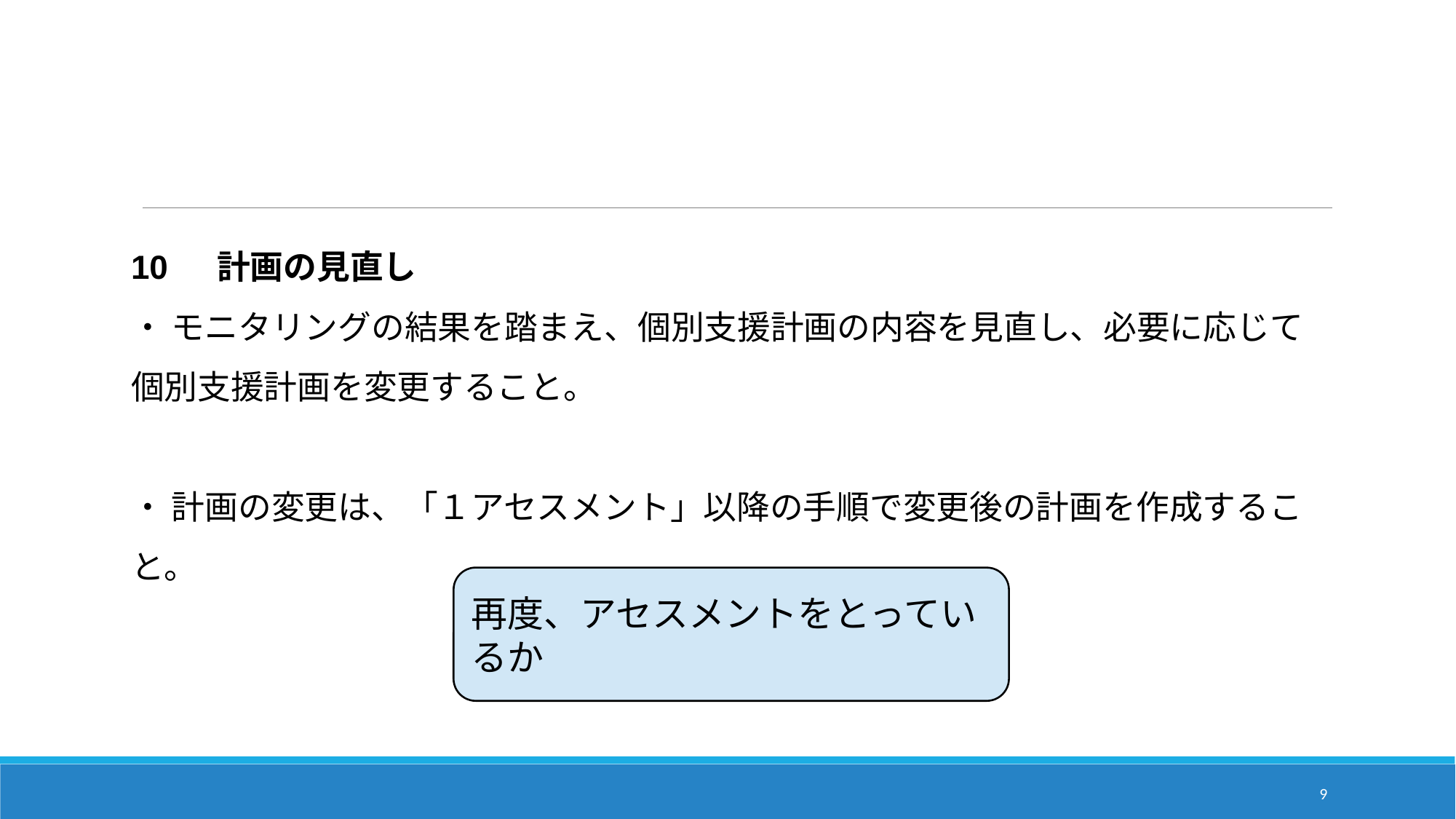

10　 計画の見直し
・ モニタリングの結果を踏まえ、個別支援計画の内容を見直し、必要に応じて個別支援計画を変更すること。

・ 計画の変更は、「１アセスメント」以降の手順で変更後の計画を作成すること。

再度、アセスメントをとっているか
9